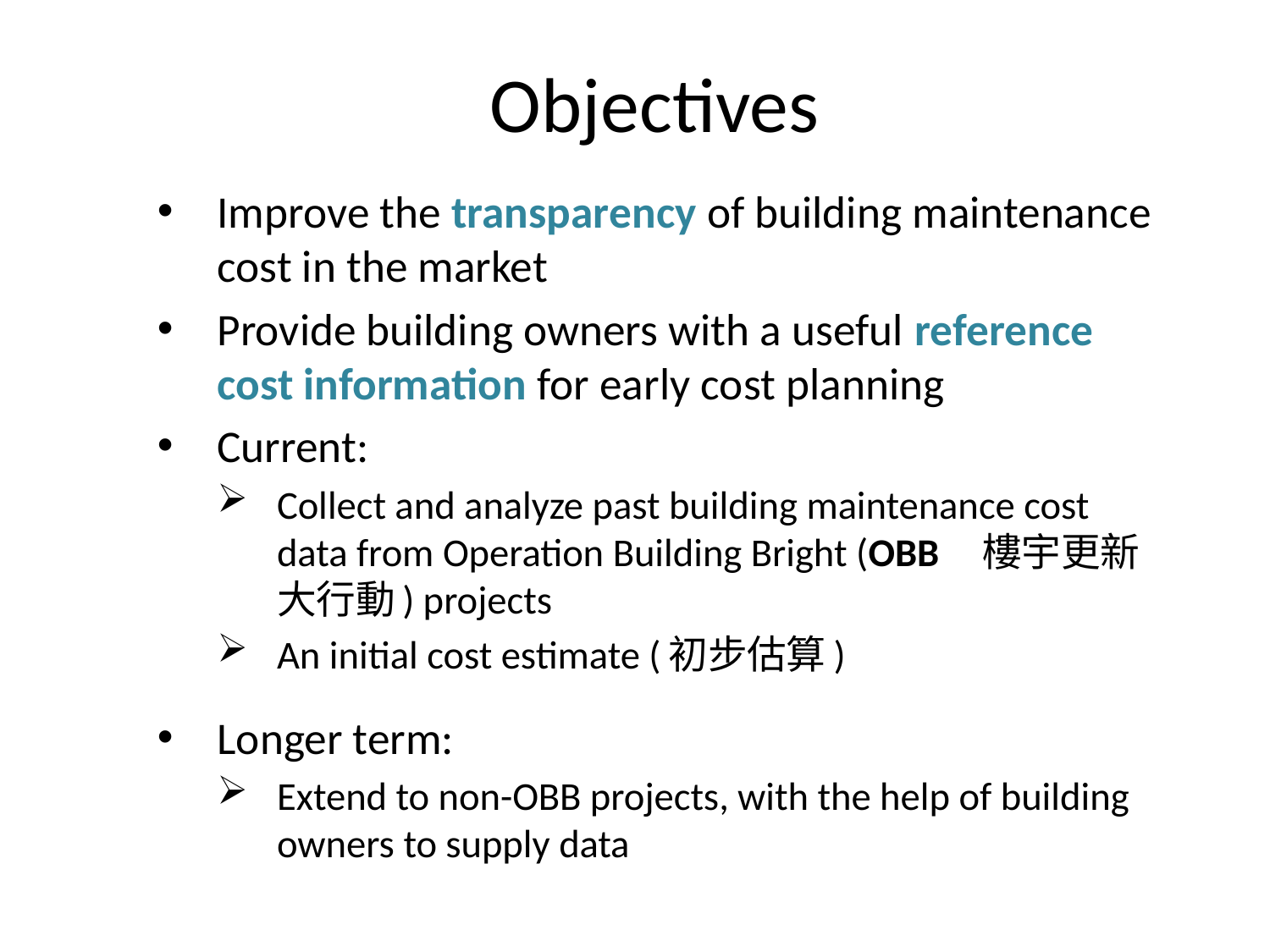

# Objectives
Improve the transparency of building maintenance cost in the market
Provide building owners with a useful reference cost information for early cost planning
Current:
Collect and analyze past building maintenance cost data from Operation Building Bright (OBB    樓宇更新大行動) projects
An initial cost estimate (初步估算)

Longer term:
Extend to non-OBB projects, with the help of building owners to supply data